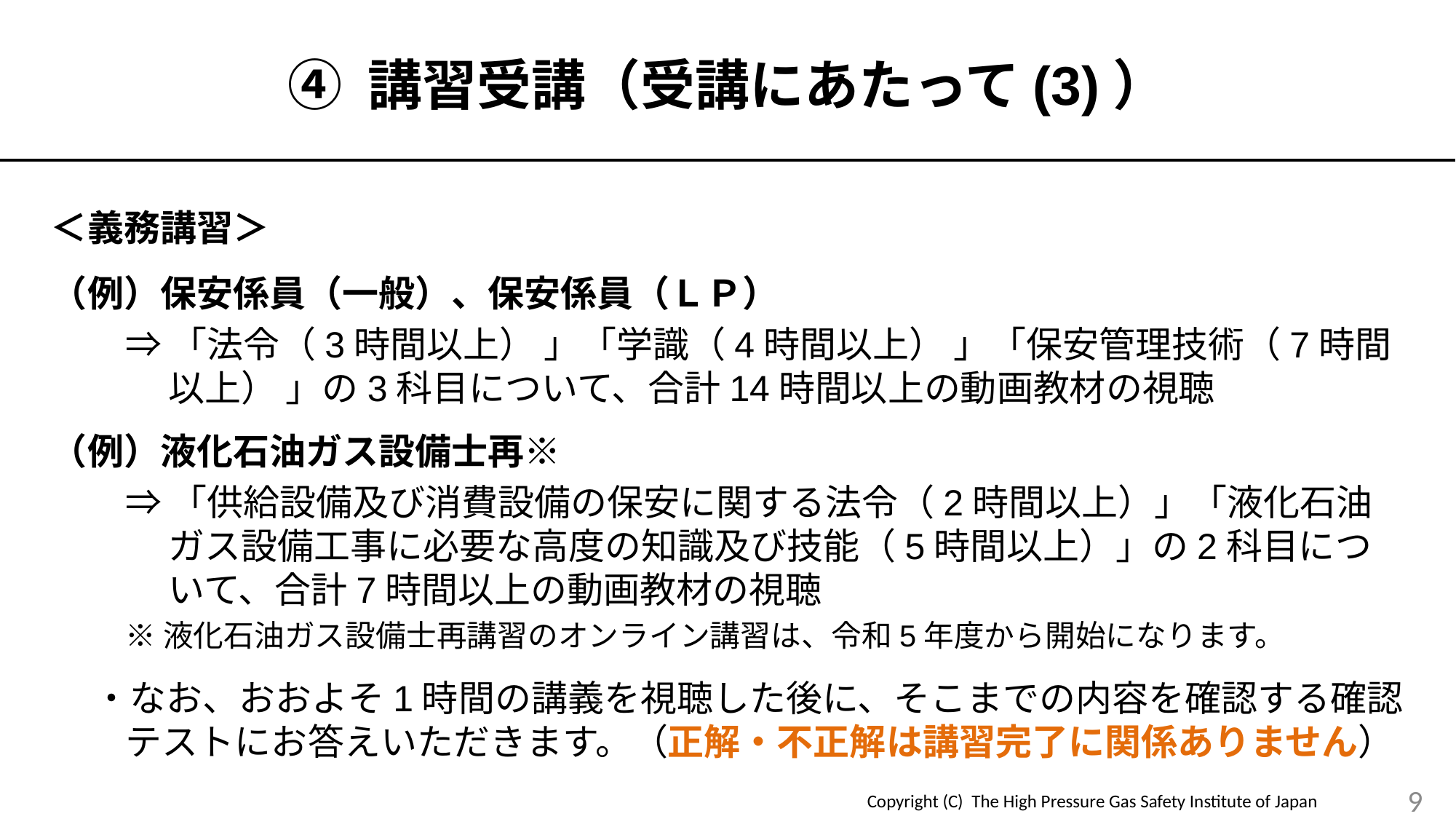

④ 講習受講（受講にあたって(3)）

＜義務講習＞

（例）保安係員（一般）、保安係員（ＬＰ）
⇒「法令（3時間以上） 」「学識（4時間以上） 」「保安管理技術（7時間以上） 」の3科目について、合計14時間以上の動画教材の視聴

（例）液化石油ガス設備士再※
⇒「供給設備及び消費設備の保安に関する法令（2時間以上）」「液化石油ガス設備工事に必要な高度の知識及び技能（5時間以上）」の2科目について、合計7時間以上の動画教材の視聴
※液化石油ガス設備士再講習のオンライン講習は、令和5年度から開始になります。

・なお、おおよそ1時間の講義を視聴した後に、そこまでの内容を確認する確認テストにお答えいただきます。（正解・不正解は講習完了に関係ありません）
9